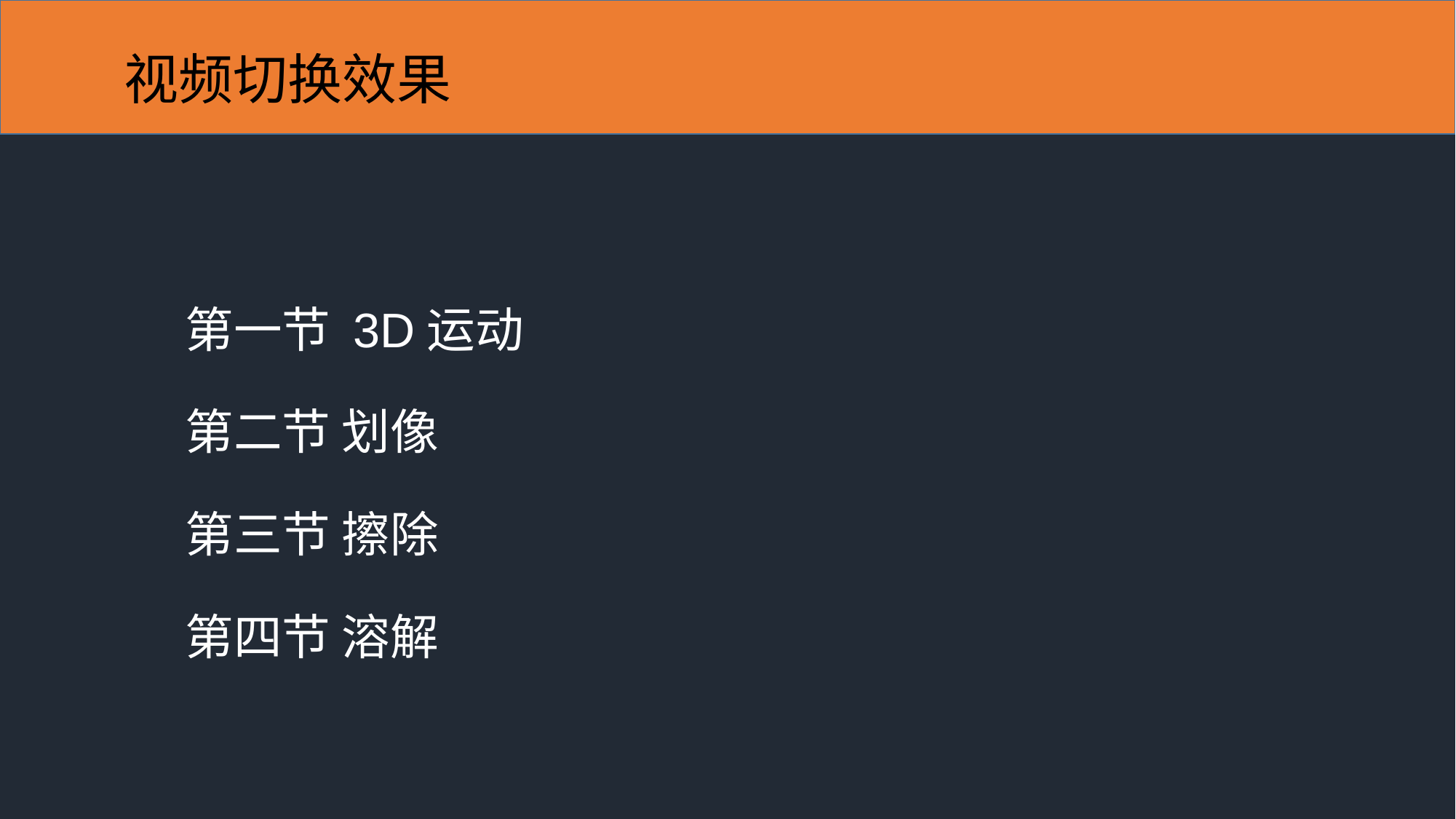

# 视频切换效果
第一节 3D运动
第二节 划像
第三节 擦除
第四节 溶解